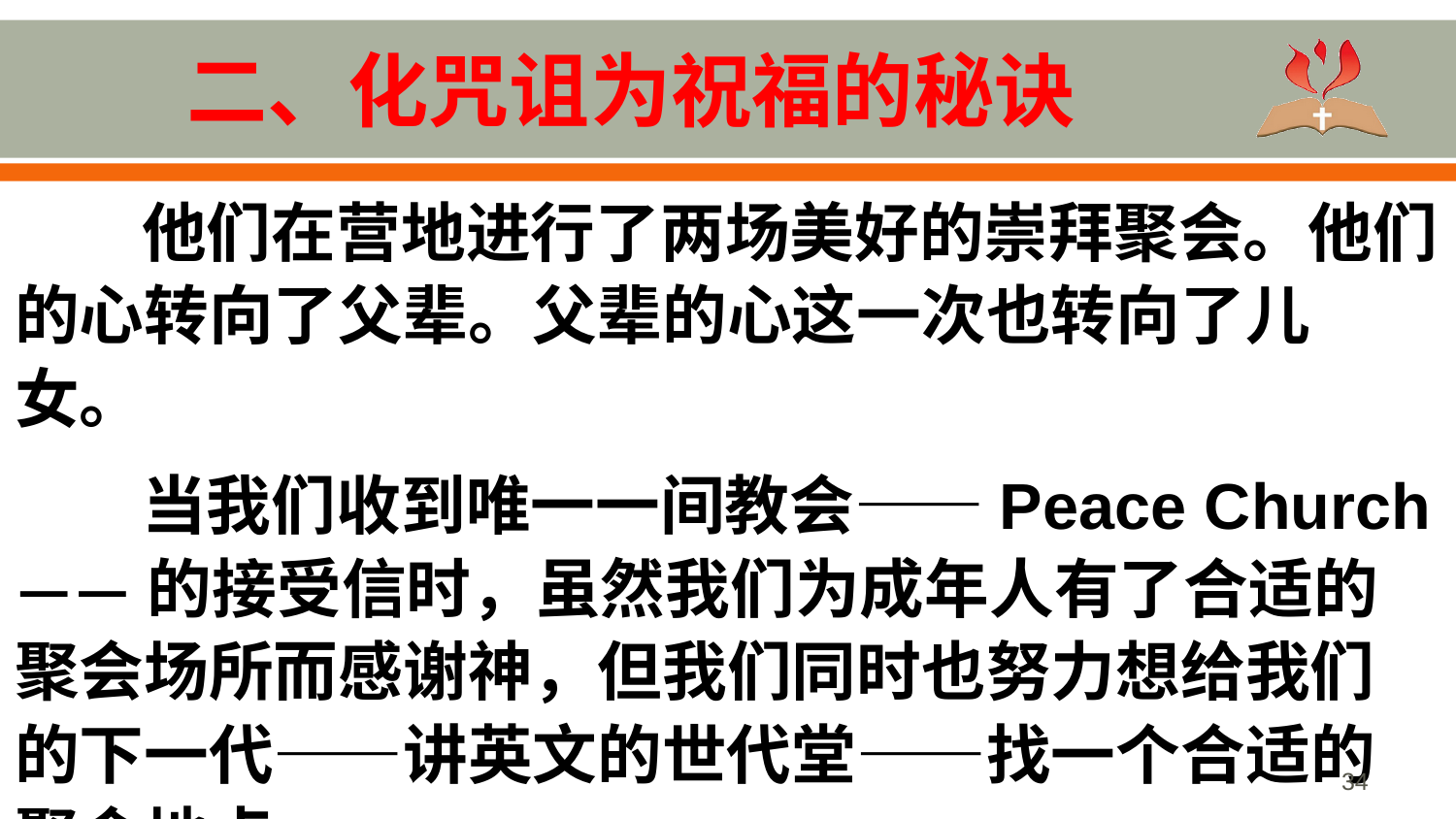

# 二、化咒诅为祝福的秘诀
他们在营地进行了两场美好的崇拜聚会。他们的心转向了父辈。父辈的心这一次也转向了儿女。
当我们收到唯一一间教会——Peace Church——的接受信时，虽然我们为成年人有了合适的聚会场所而感谢神，但我们同时也努力想给我们的下一代——讲英文的世代堂——找一个合适的聚会地点。

34